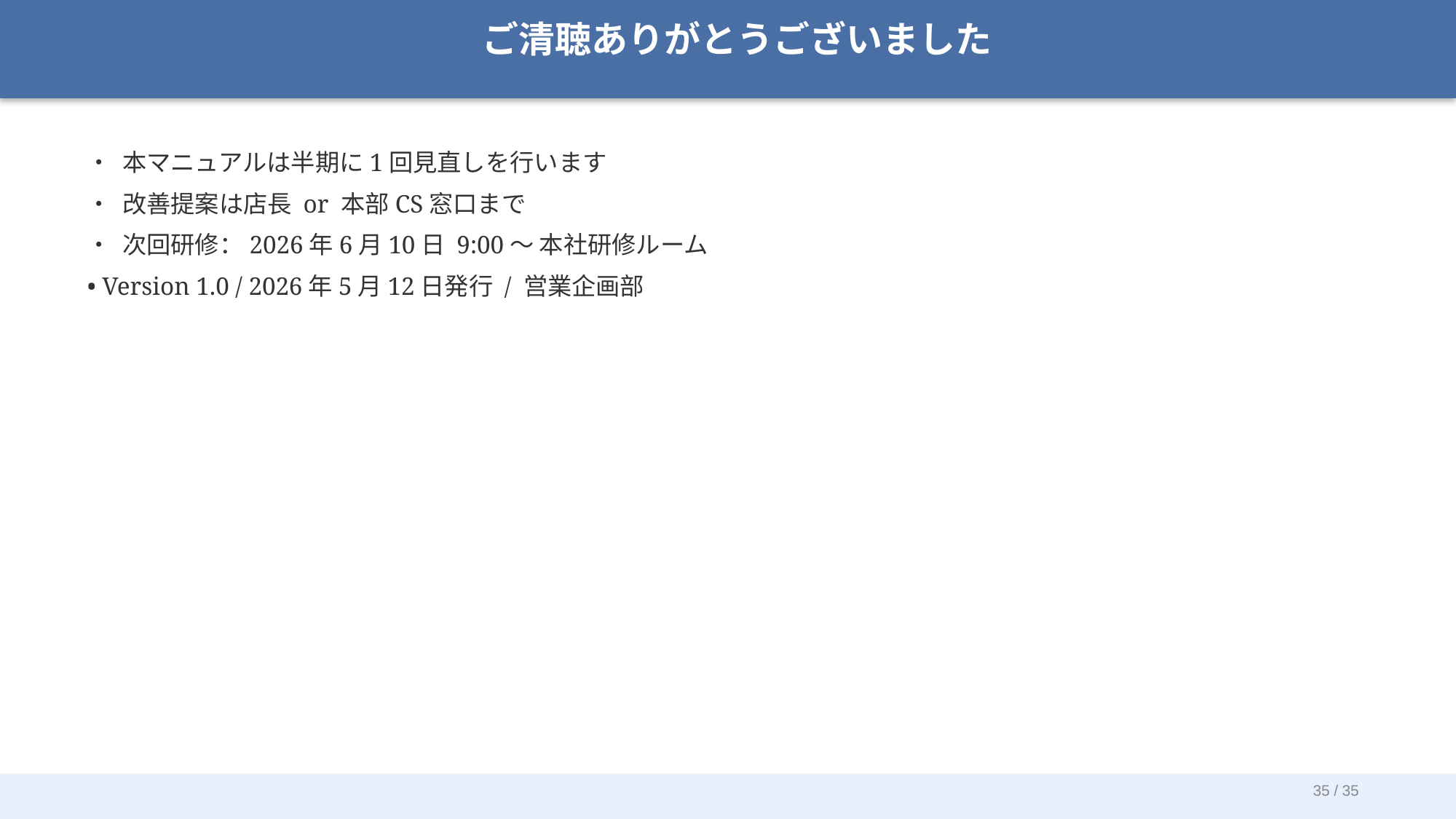

ご清聴ありがとうございました
• 本マニュアルは半期に1回見直しを行います
• 改善提案は店長 or 本部CS窓口まで
• 次回研修：2026年6月10日 9:00〜 本社研修ルーム
• Version 1.0 / 2026年5月12日発行 / 営業企画部

35 / 35